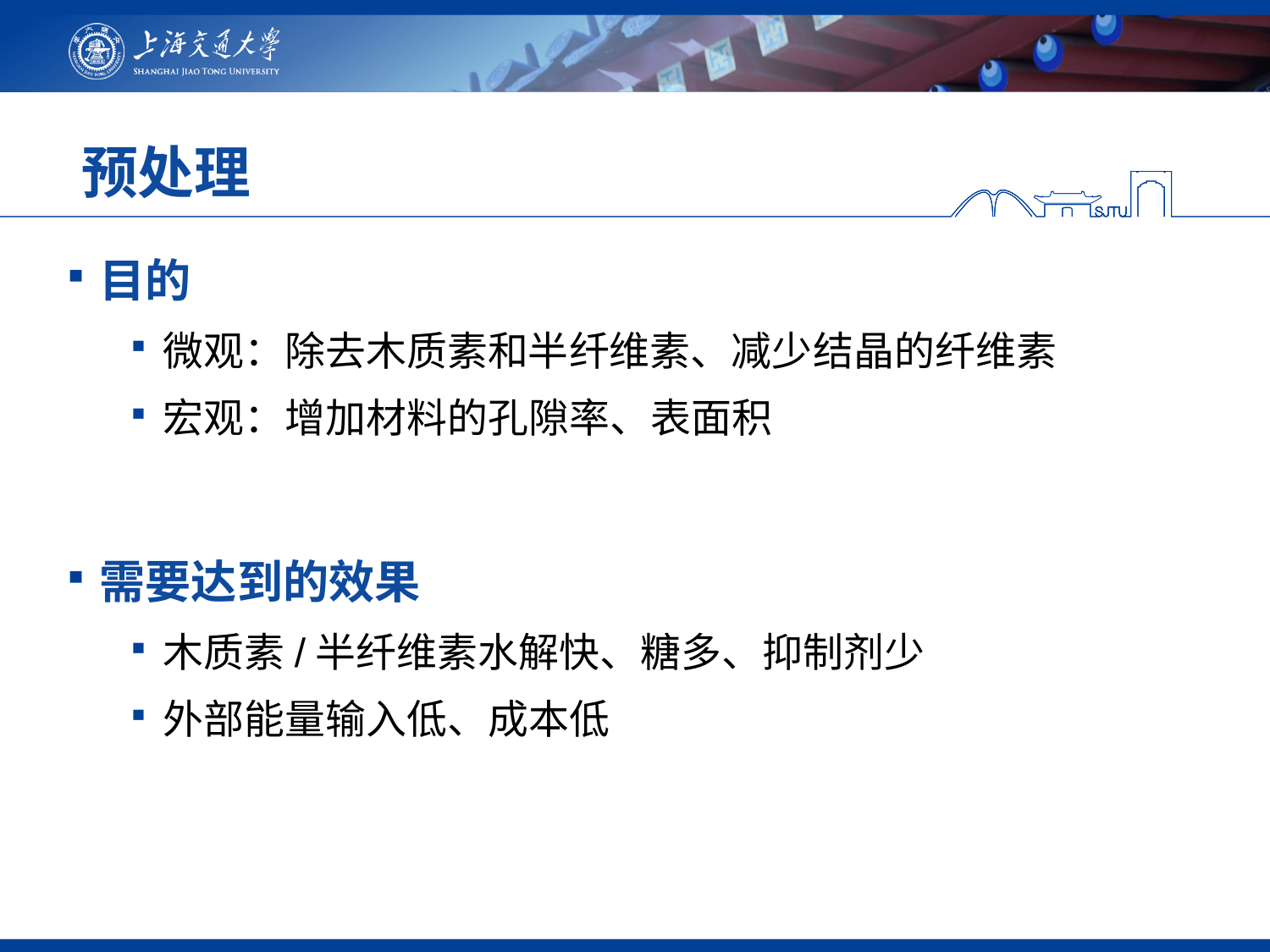

# 预处理
目的
微观：除去木质素和半纤维素、减少结晶的纤维素
宏观：增加材料的孔隙率、表面积

需要达到的效果
木质素/半纤维素水解快、糖多、抑制剂少
外部能量输入低、成本低